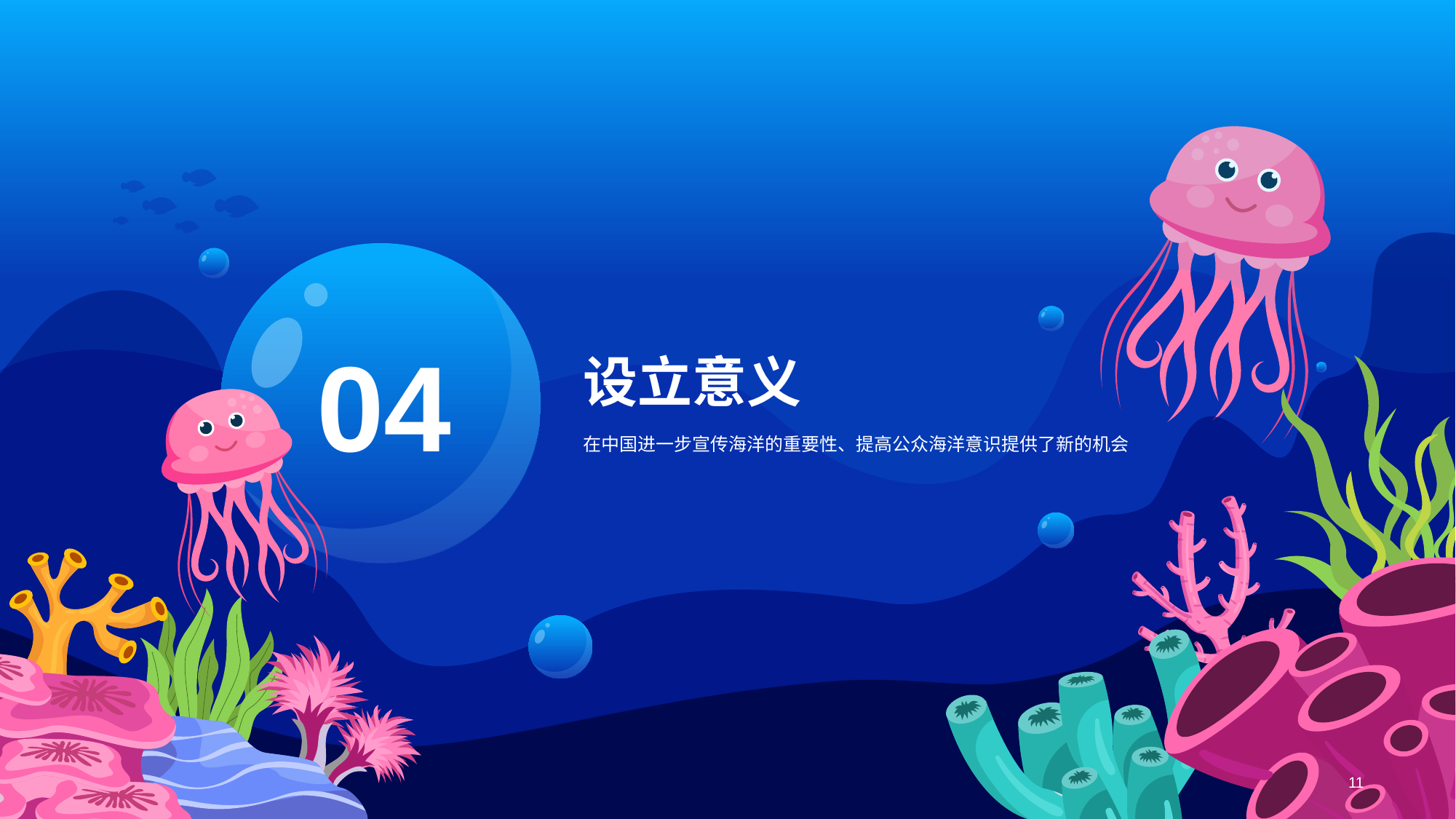

04
# 设立意义

在中国进一步宣传海洋的重要性、提高公众海洋意识提供了新的机会
11